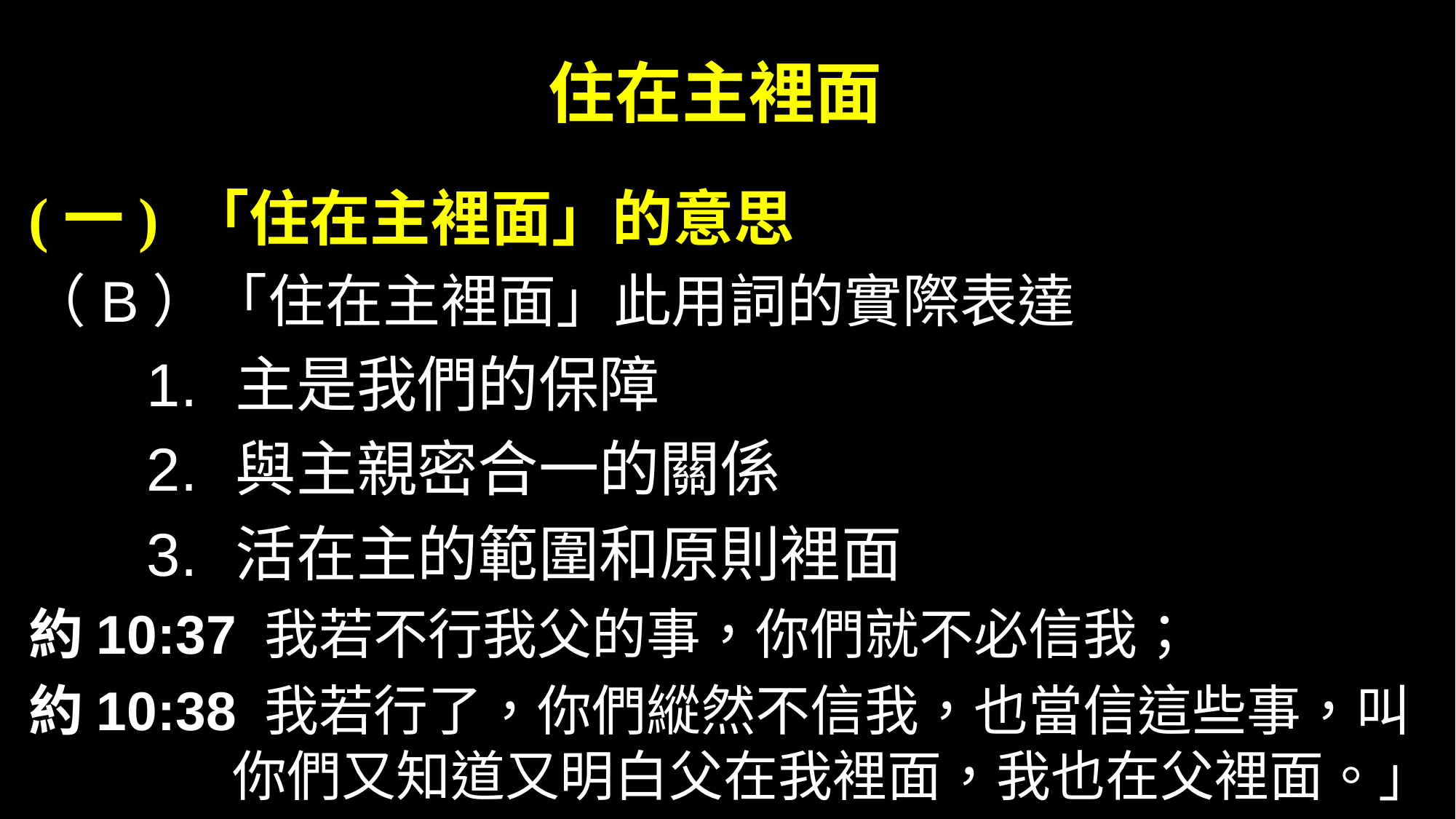

# 住在主裡面
(一) 「住在主裡面」的意思
（B）「住在主裡面」此用詞的實際表達
主是我們的保障
與主親密合一的關係
活在主的範圍和原則裡面
約10:37 我若不行我父的事，你們就不必信我；
約10:38 我若行了，你們縱然不信我，也當信這些事，叫你們又知道又明白父在我裡面，我也在父裡面。」